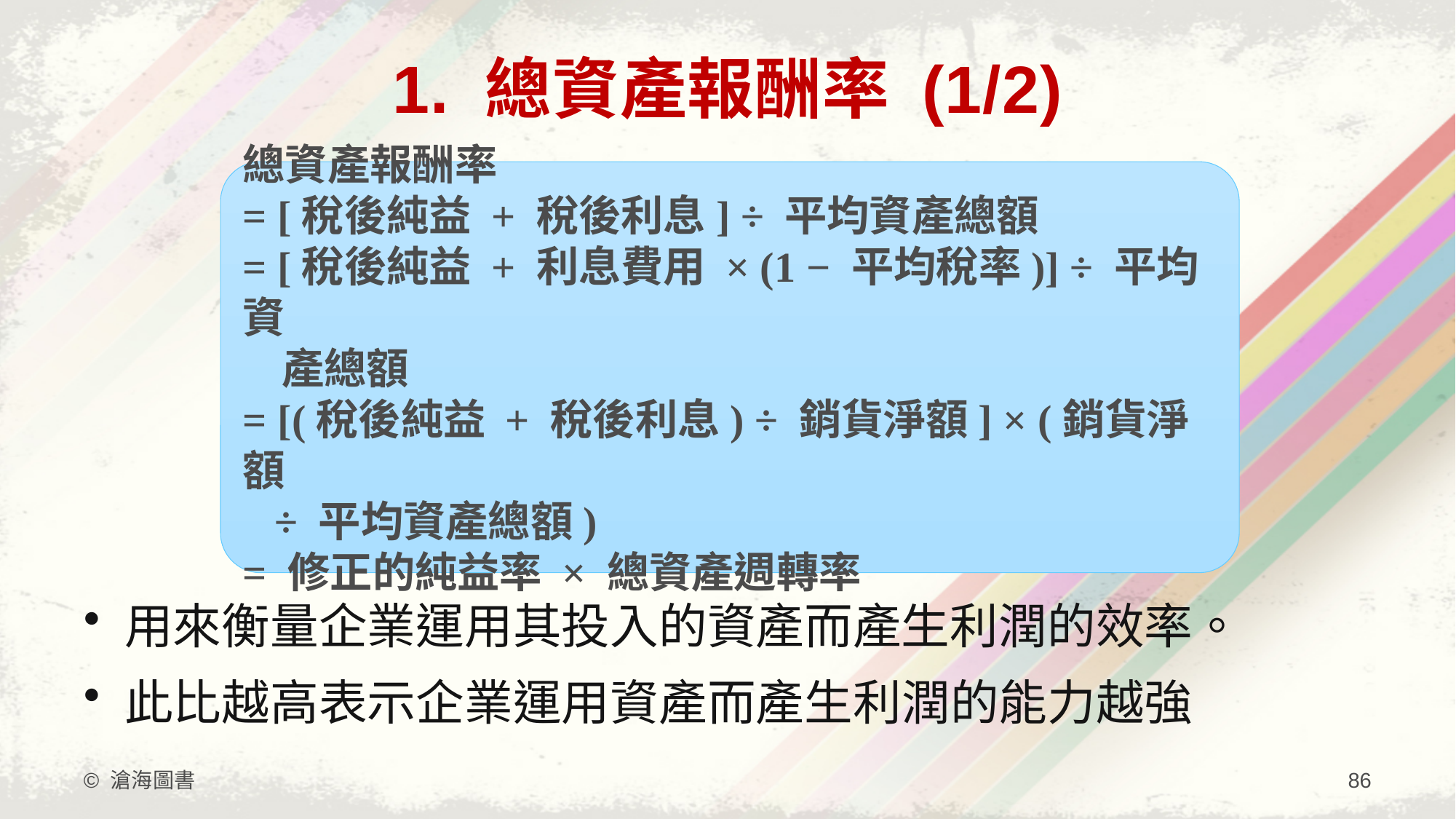

# 1. 總資產報酬率 (1/2)
總資產報酬率
= [稅後純益 + 稅後利息] ÷ 平均資產總額
= [稅後純益 + 利息費用 × (1 − 平均稅率)] ÷ 平均資
   產總額
= [(稅後純益 + 稅後利息) ÷ 銷貨淨額] × (銷貨淨額
   ÷ 平均資產總額)
= 修正的純益率 × 總資產週轉率
用來衡量企業運用其投入的資產而產生利潤的效率。
此比越高表示企業運用資產而產生利潤的能力越強
© 滄海圖書
86